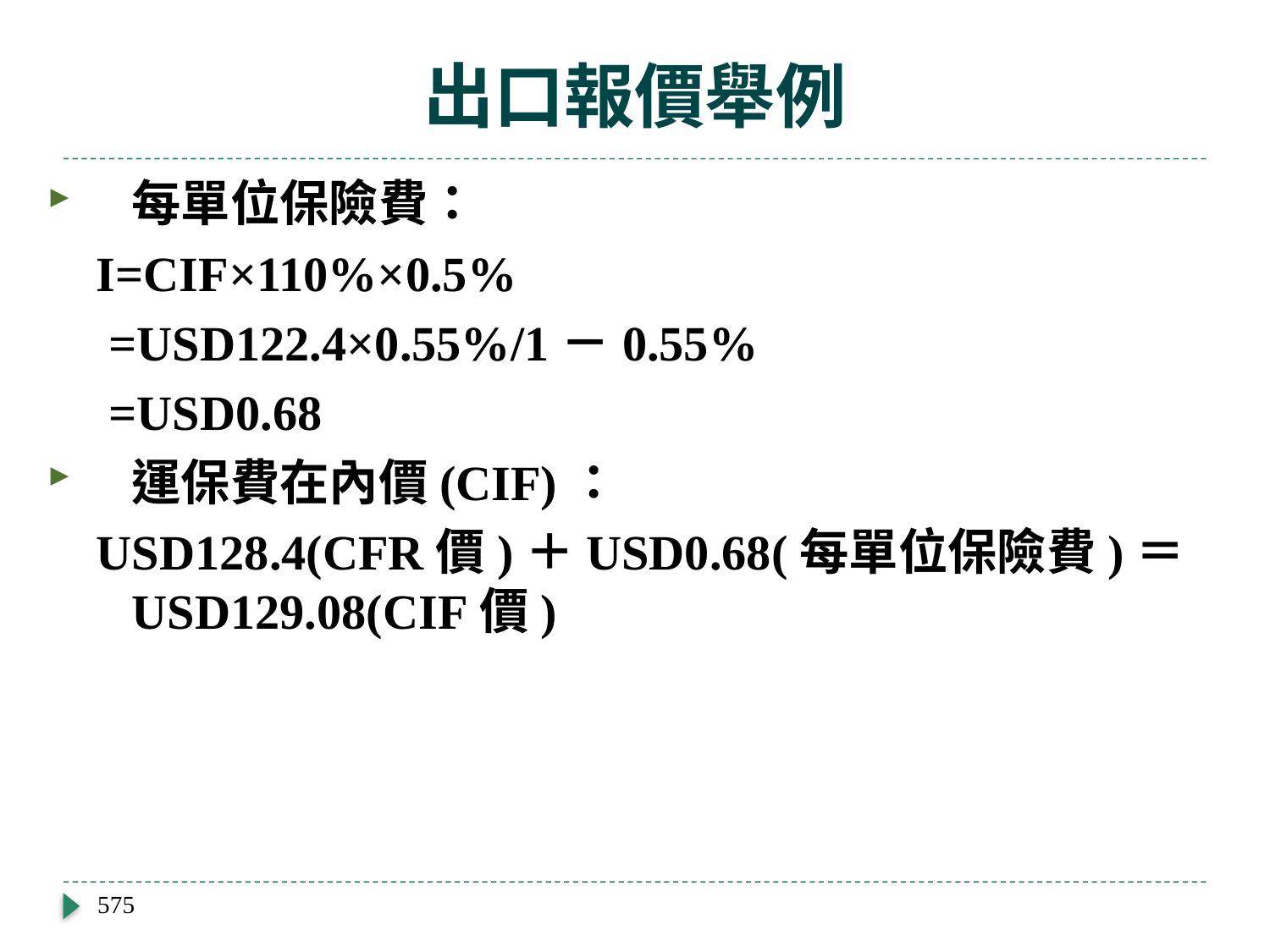

# 出口報價舉例
每單位保險費：
    I=CIF×110%×0.5%
     =USD122.4×0.55%/1－0.55%
     =USD0.68
運保費在內價(CIF)：
    USD128.4(CFR價)＋USD0.68(每單位保險費)＝USD129.08(CIF價)
575